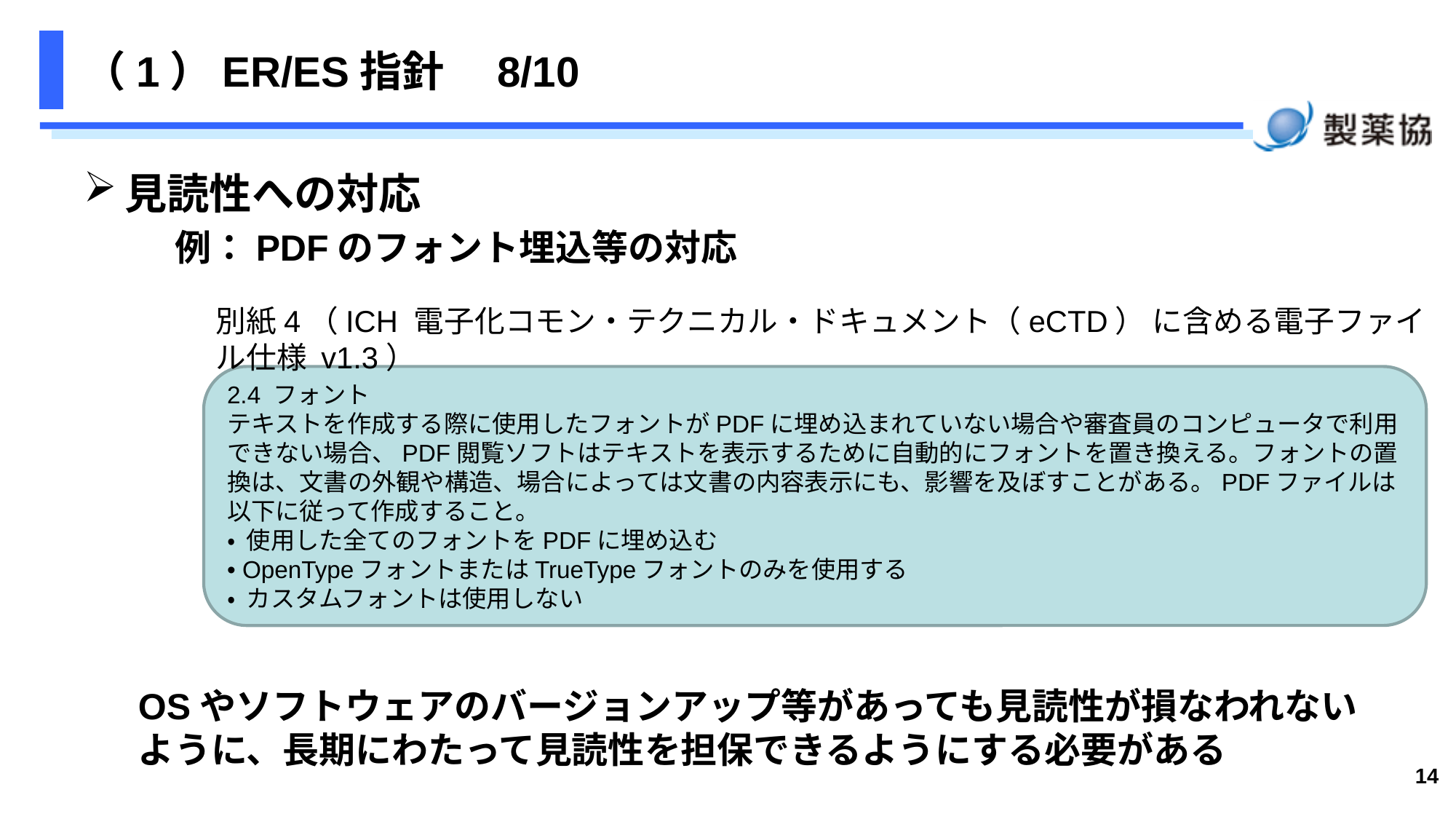

# （1）ER/ES指針　8/10
見読性への対応
　例：PDFのフォント埋込等の対応

OSやソフトウェアのバージョンアップ等があっても見読性が損なわれないように、長期にわたって見読性を担保できるようにする必要がある
別紙4（ICH 電子化コモン・テクニカル・ドキュメント（eCTD） に含める電子ファイル仕様 v1.3）
2.4 フォント
テキストを作成する際に使用したフォントがPDFに埋め込まれていない場合や審査員のコンピュータで利用できない場合、PDF閲覧ソフトはテキストを表示するために自動的にフォントを置き換える。フォントの置換は、文書の外観や構造、場合によっては文書の内容表示にも、影響を及ぼすことがある。PDFファイルは以下に従って作成すること。
• 使用した全てのフォントをPDFに埋め込む
• OpenTypeフォントまたはTrueTypeフォントのみを使用する
• カスタムフォントは使用しない
14